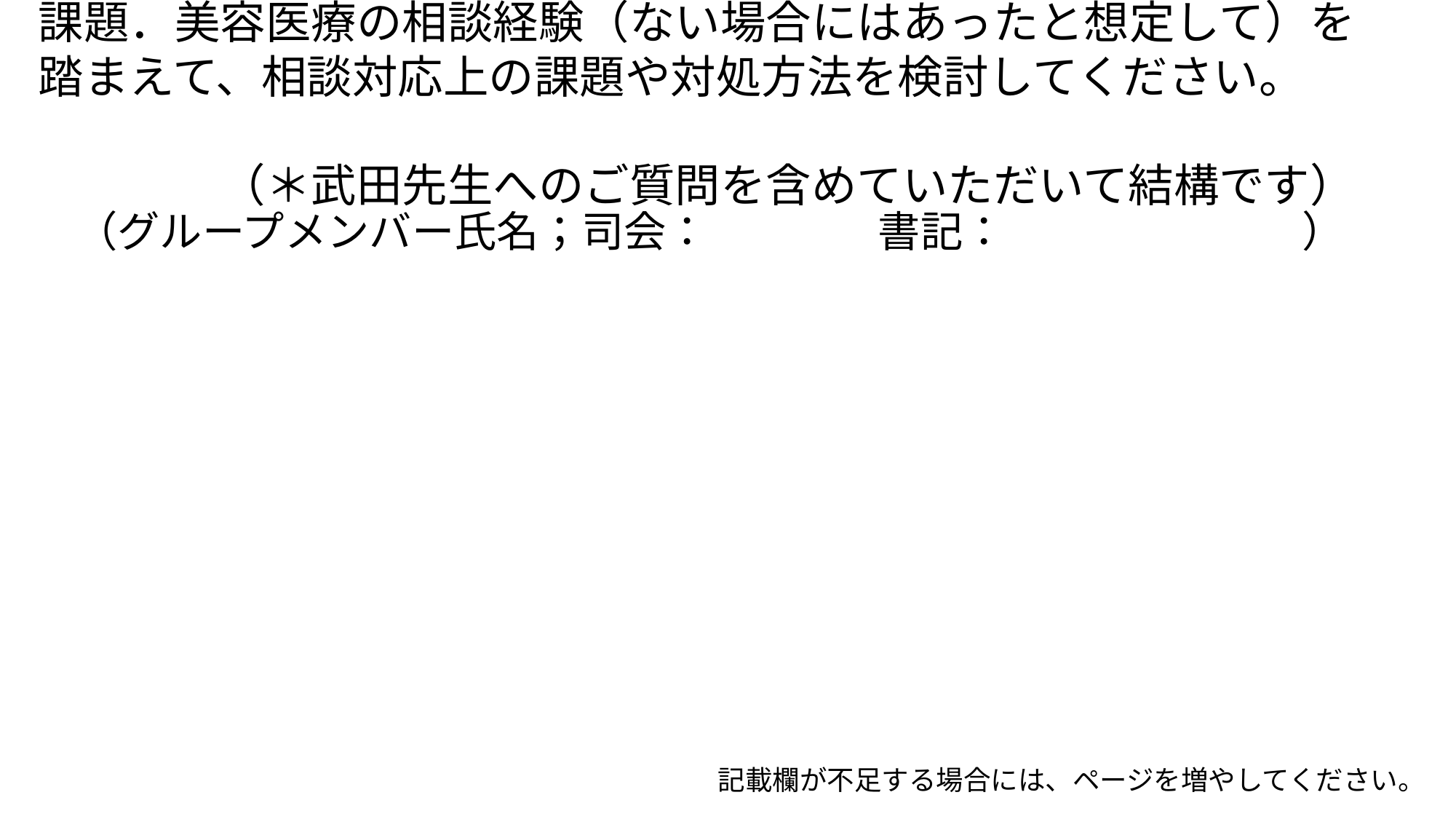

# 課題．美容医療の相談経験（ない場合にはあったと想定して）を踏まえて、相談対応上の課題や対処方法を検討してください。　　　 　　　　（＊武田先生へのご質問を含めていただいて結構です）
（グループメンバー氏名；司会：　　　　書記：　　　　　　　）
記載欄が不足する場合には、ページを増やしてください。